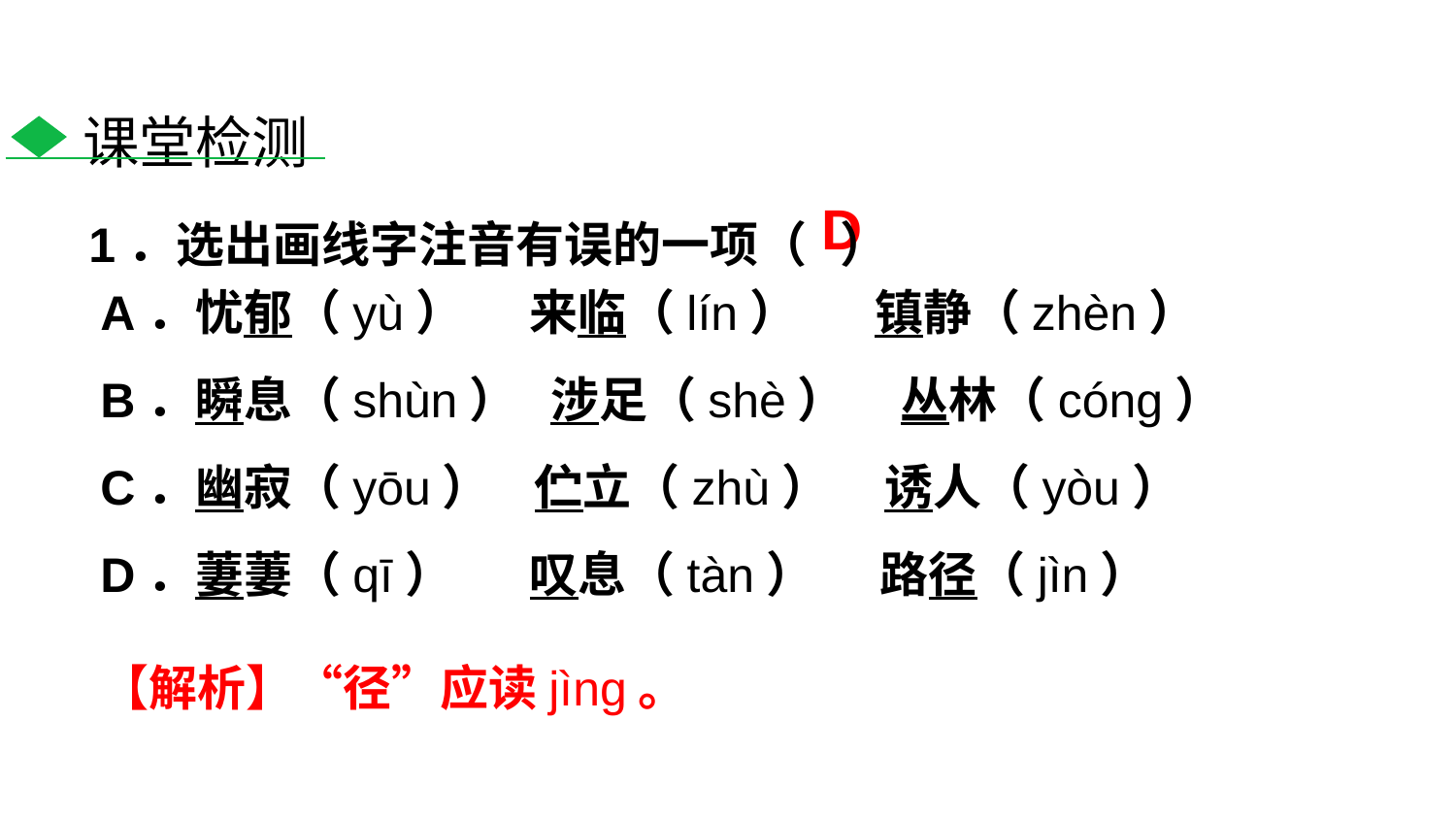

课堂检测

1．选出画线字注音有误的一项（   ）
D
A．忧郁（yù）      来临（lín）       镇静（zhèn）
B．瞬息（shùn）   涉足（shè）     丛林（cóng）
C．幽寂（yōu）    伫立（zhù）     诱人（yòu）
D．萋萋（qī）       叹息（tàn）      路径（jìn）
【解析】“径”应读jìng。